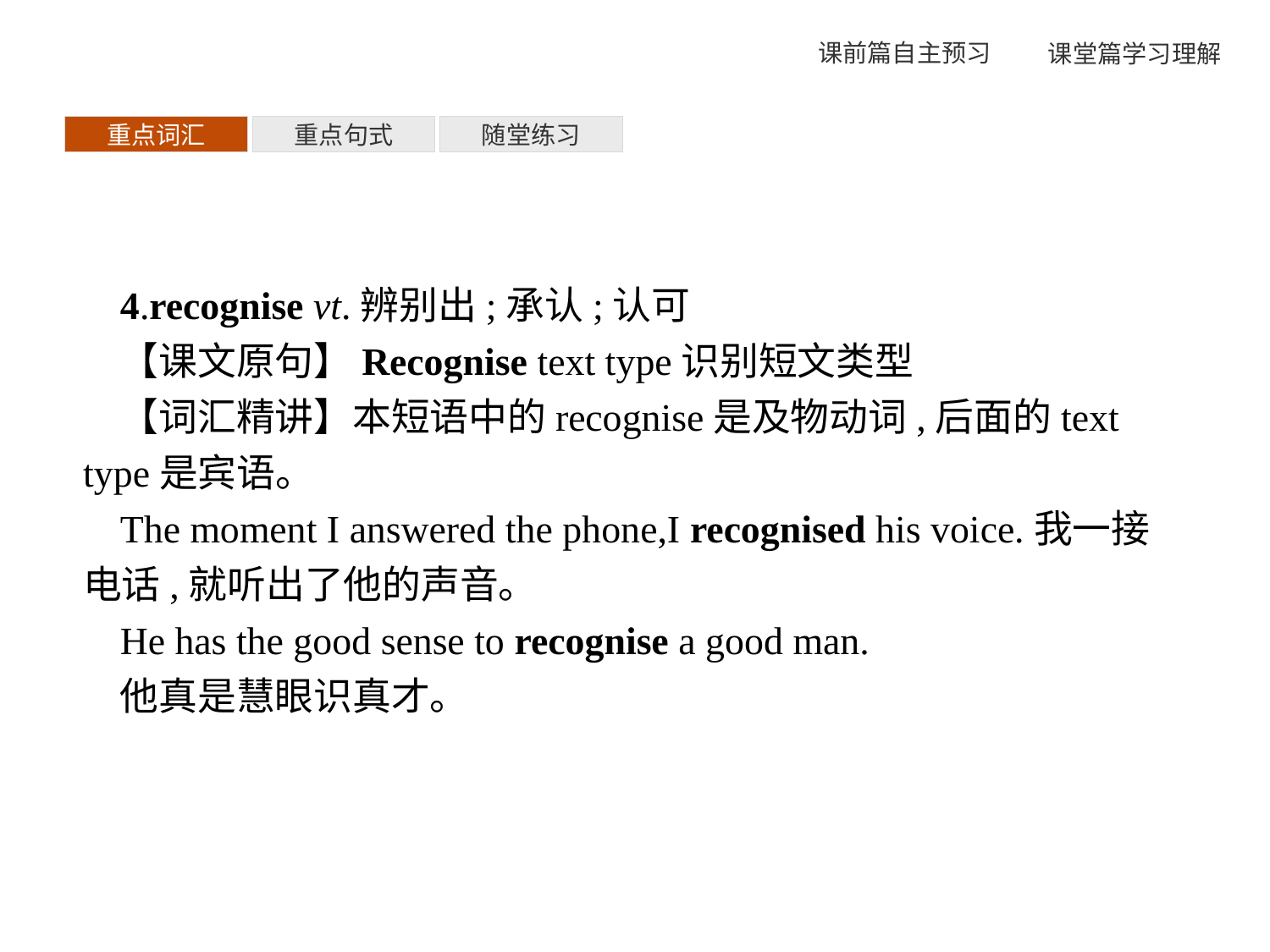

重点词汇
重点句式
随堂练习
4.recognise vt.辨别出;承认;认可
【课文原句】Recognise text type识别短文类型
【词汇精讲】本短语中的recognise是及物动词,后面的text type是宾语。
The moment I answered the phone,I recognised his voice.我一接电话,就听出了他的声音。
He has the good sense to recognise a good man.
他真是慧眼识真才。